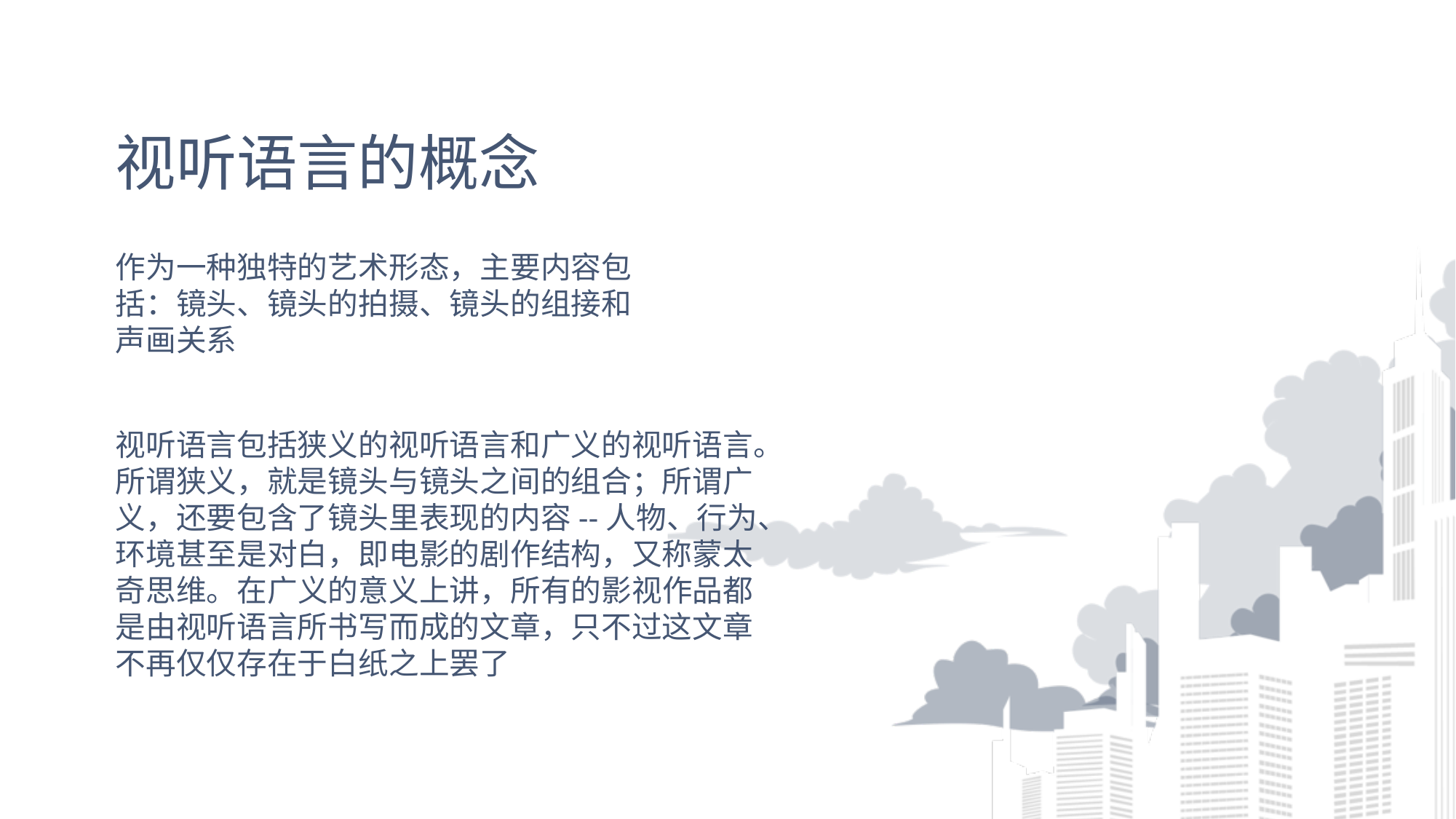

# 视听语言的概念
作为一种独特的艺术形态，主要内容包括：镜头、镜头的拍摄、镜头的组接和声画关系
视听语言包括狭义的视听语言和广义的视听语言。所谓狭义，就是镜头与镜头之间的组合；所谓广义，还要包含了镜头里表现的内容--人物、行为、环境甚至是对白，即电影的剧作结构，又称蒙太奇思维。在广义的意义上讲，所有的影视作品都是由视听语言所书写而成的文章，只不过这文章不再仅仅存在于白纸之上罢了